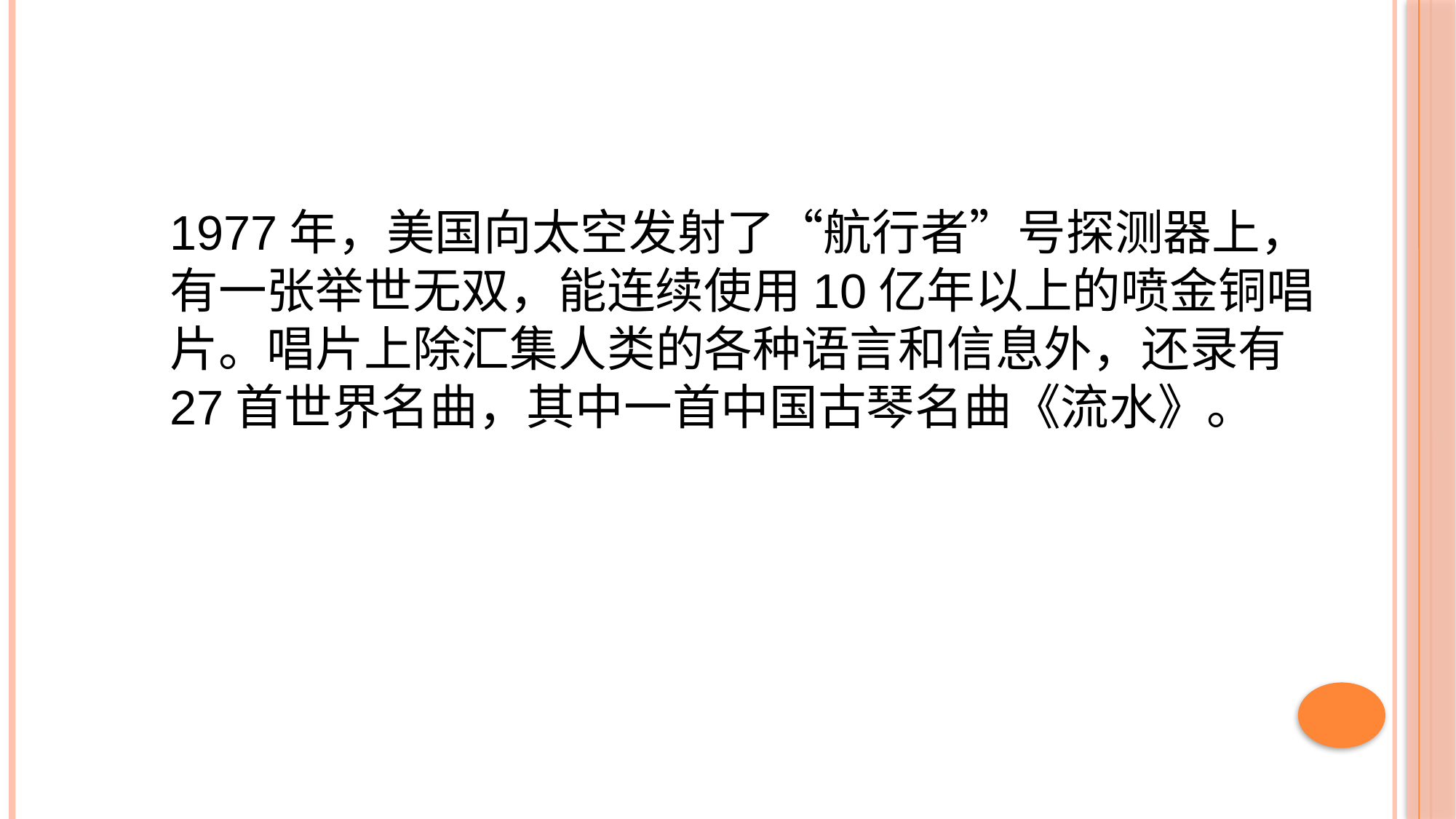

1977年，美国向太空发射了“航行者”号探测器上，有一张举世无双，能连续使用10亿年以上的喷金铜唱片。唱片上除汇集人类的各种语言和信息外，还录有27首世界名曲，其中一首中国古琴名曲《流水》。